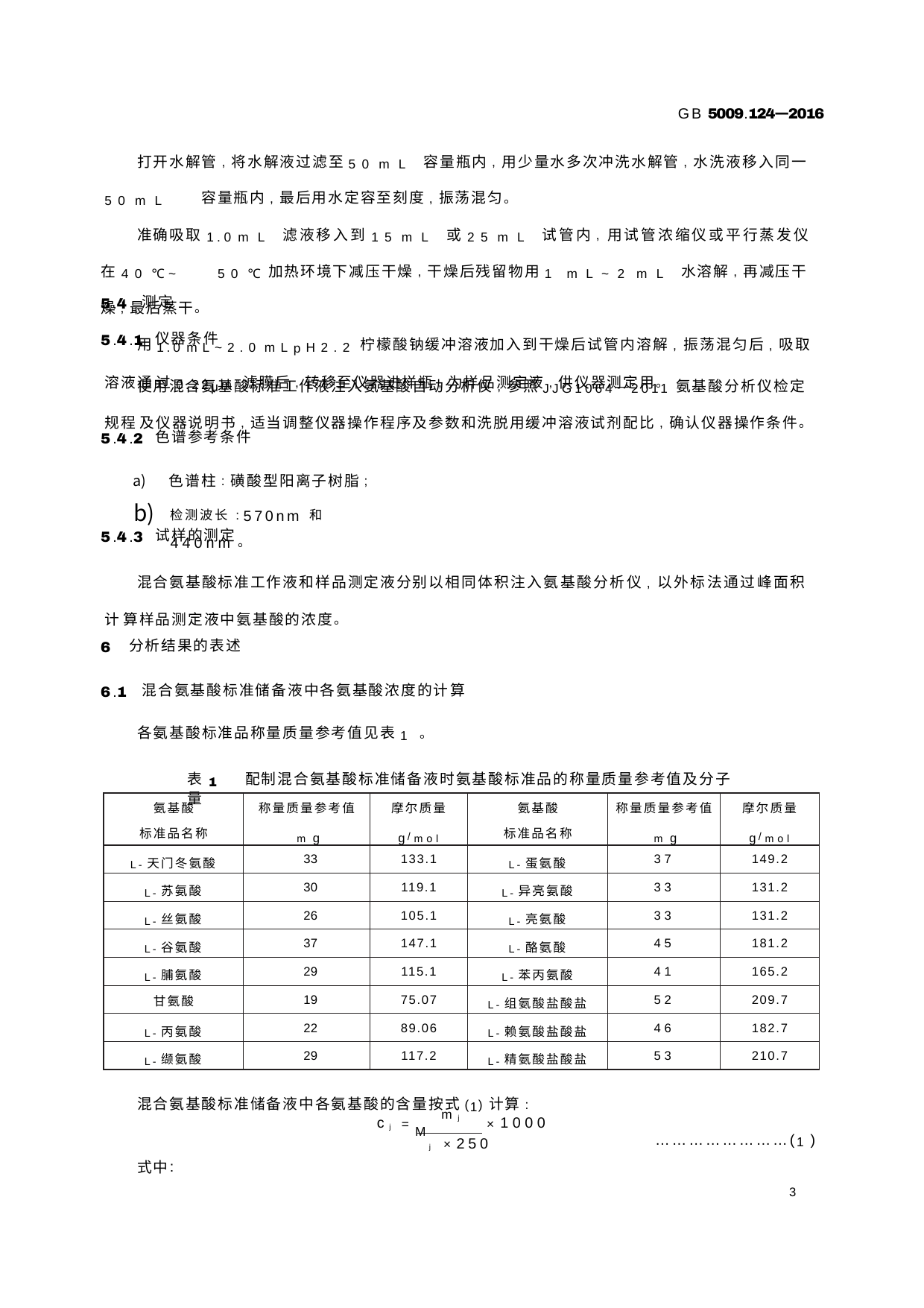

GB 5009.124—2016
打开水解管,将水解液过滤至50 mL 容量瓶内,用少量水多次冲洗水解管,水洗液移入同一50 mL  容量瓶内,最后用水定容至刻度,振荡混匀。
准确吸取1.0 mL 滤液移入到15 mL 或25 mL 试管内,用试管浓缩仪或平行蒸发仪在40 ℃ ~  50 ℃加热环境下减压干燥,干燥后残留物用1 mL~2 mL 水溶解,再减压干燥,最后蒸干。
用1.0 mL~2.0 mLpH2.2柠檬酸钠缓冲溶液加入到干燥后试管内溶解,振荡混匀后,吸取溶液通 过0.22μm 滤膜后,转移至仪器进样瓶,为样品测定液,供仪器测定用。
测定
5.4
仪器条件
5.4.1
使用混合氨基酸标准工作液注入氨基酸自动分析仪,参照JJG1064—2011氨基酸分析仪检定规程 及仪器说明书,适当调整仪器操作程序及参数和洗脱用缓冲溶液试剂配比,确认仪器操作条件。
色谱参考条件
5.4.2
色谱柱:磺酸型阳离子树脂;
检测波长:570nm 和440nm。
试样的测定
5.4.3
混合氨基酸标准工作液和样品测定液分别以相同体积注入氨基酸分析仪,以外标法通过峰面积计 算样品测定液中氨基酸的浓度。
分析结果的表述
6
混合氨基酸标准储备液中各氨基酸浓度的计算

各氨基酸标准品称量质量参考值见表1。
表1 配制混合氨基酸标准储备液时氨基酸标准品的称量质量参考值及分子量
6.1
| 氨基酸 标准品名称 | 称量质量参考值 mg | 摩尔质量 g/mol | 氨基酸 标准品名称 | 称量质量参考值 mg | 摩尔质量 g/mol |
| --- | --- | --- | --- | --- | --- |
| L-天门冬氨酸 | 33 | 133.1 | L-蛋氨酸 | 37 | 149.2 |
| L-苏氨酸 | 30 | 119.1 | L-异亮氨酸 | 33 | 131.2 |
| L-丝氨酸 | 26 | 105.1 | L-亮氨酸 | 33 | 131.2 |
| L-谷氨酸 | 37 | 147.1 | L-酪氨酸 | 45 | 181.2 |
| L-脯氨酸 | 29 | 115.1 | L-苯丙氨酸 | 41 | 165.2 |
| 甘氨酸 | 19 | 75.07 | L-组氨酸盐酸盐 | 52 | 209.7 |
| L-丙氨酸 | 22 | 89.06 | L-赖氨酸盐酸盐 | 46 | 182.7 |
| L-缬氨酸 | 29 | 117.2 | L-精氨酸盐酸盐 | 53 | 210.7 |
混合氨基酸标准储备液中各氨基酸的含量按式(1)计算:
……………………(1 )
cj =M mj	×1000
j ×250

:
式中
3